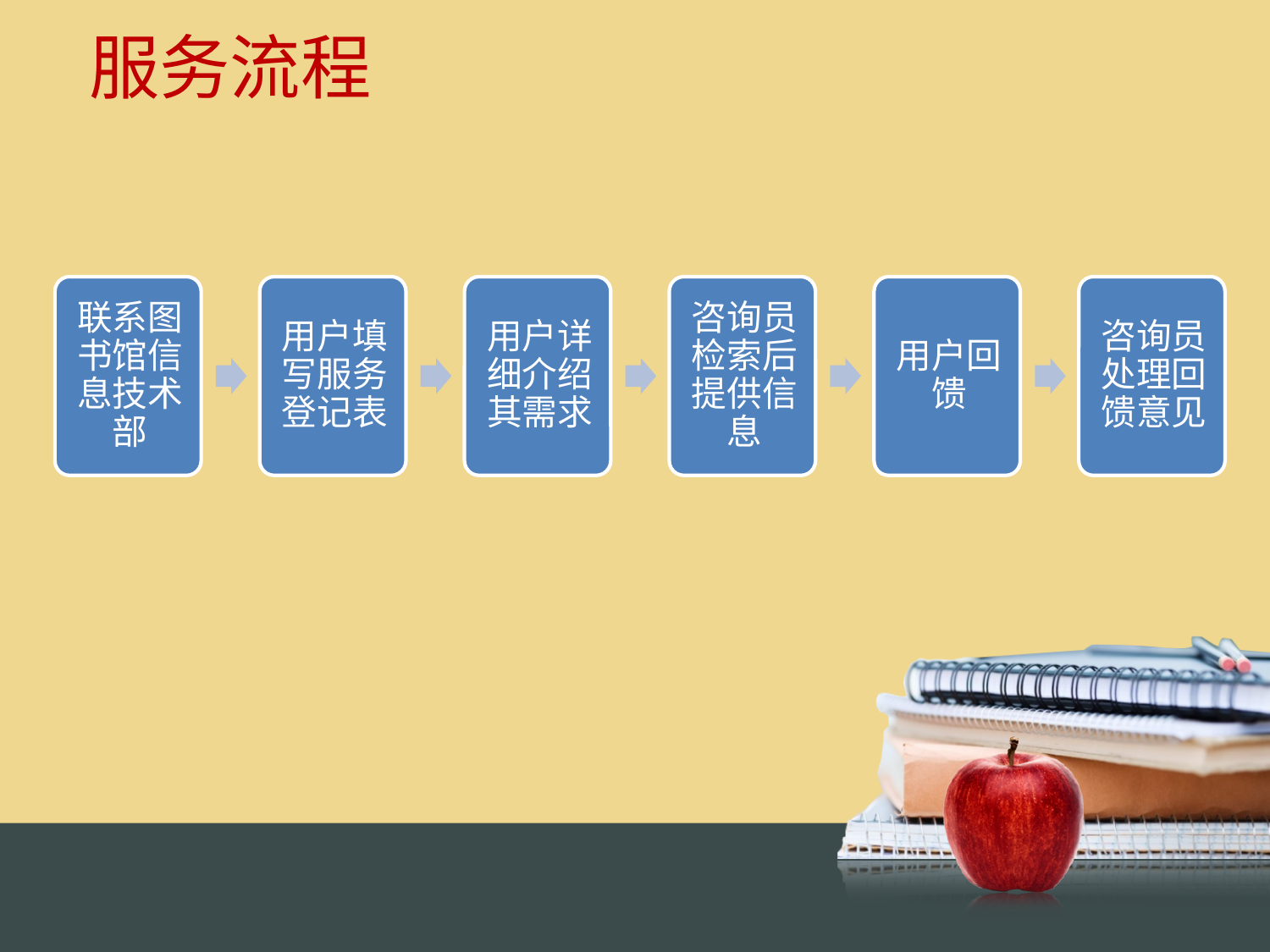

服务流程

联系图书馆信息技术部

用户填写服务登记表

用户详细介绍其需求

咨询员检索后提供信息

用户回馈

咨询员处理回馈意见